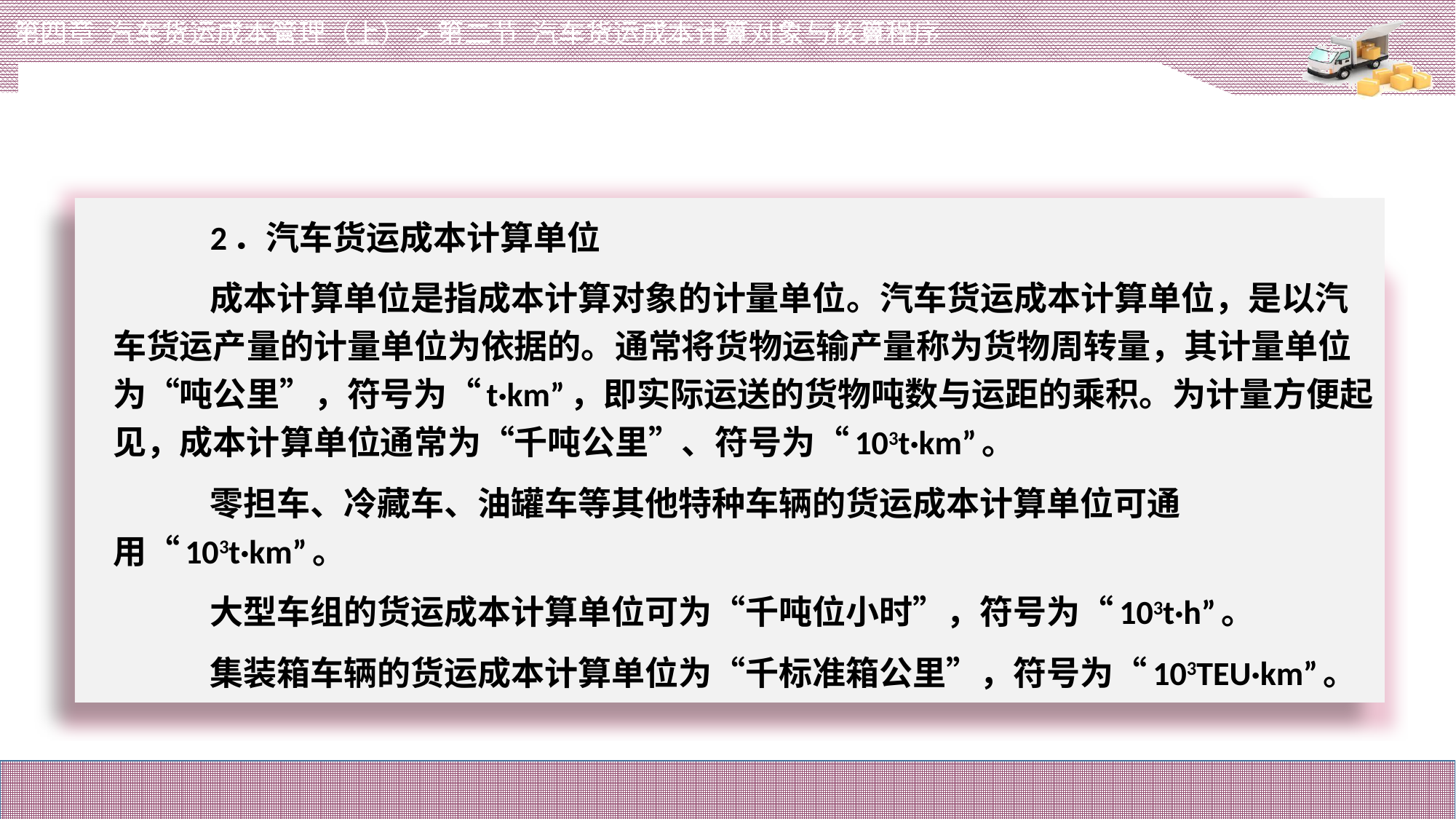

第四章  汽车货运成本管理（上）>第二节  汽车货运成本计算对象与核算程序
# 2．汽车货运成本计算单位
成本计算单位是指成本计算对象的计量单位。汽车货运成本计算单位，是以汽车货运产量的计量单位为依据的。通常将货物运输产量称为货物周转量，其计量单位为“吨公里”，符号为“t·km”，即实际运送的货物吨数与运距的乘积。为计量方便起见，成本计算单位通常为“千吨公里”、符号为“103t·km”。
零担车、冷藏车、油罐车等其他特种车辆的货运成本计算单位可通用“103t·km”。
大型车组的货运成本计算单位可为“千吨位小时”，符号为“103t·h”。
集装箱车辆的货运成本计算单位为“千标准箱公里”，符号为“103TEU·km”。